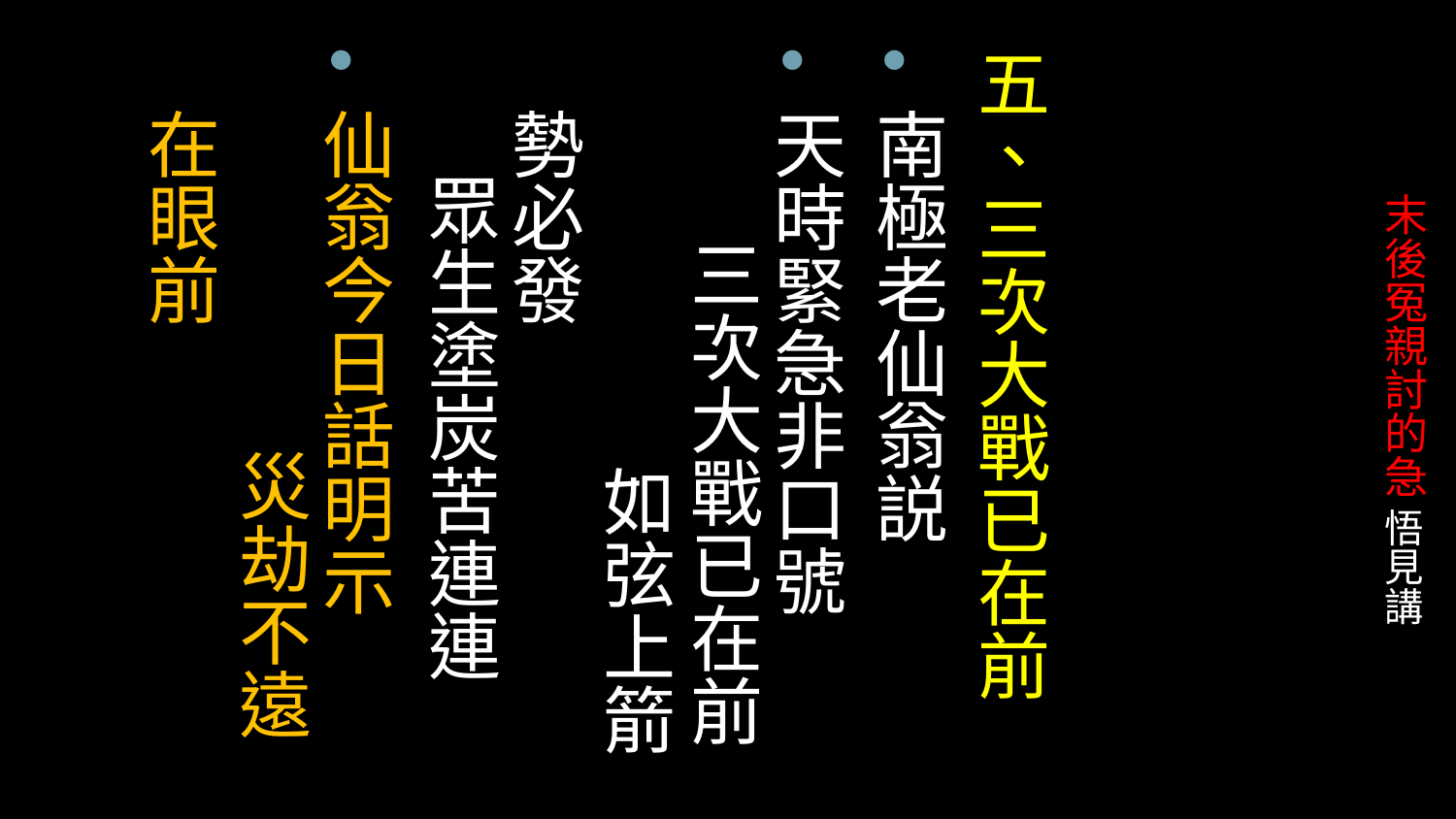

# 末後冤親討的急 悟見講
五、三次大戰已在前
南極老仙翁説
天時緊急非口號                   三次大戰已在前                         如弦上箭勢必發                                眾生塗炭苦連連
仙翁今日話明示                                災劫不遠在眼前